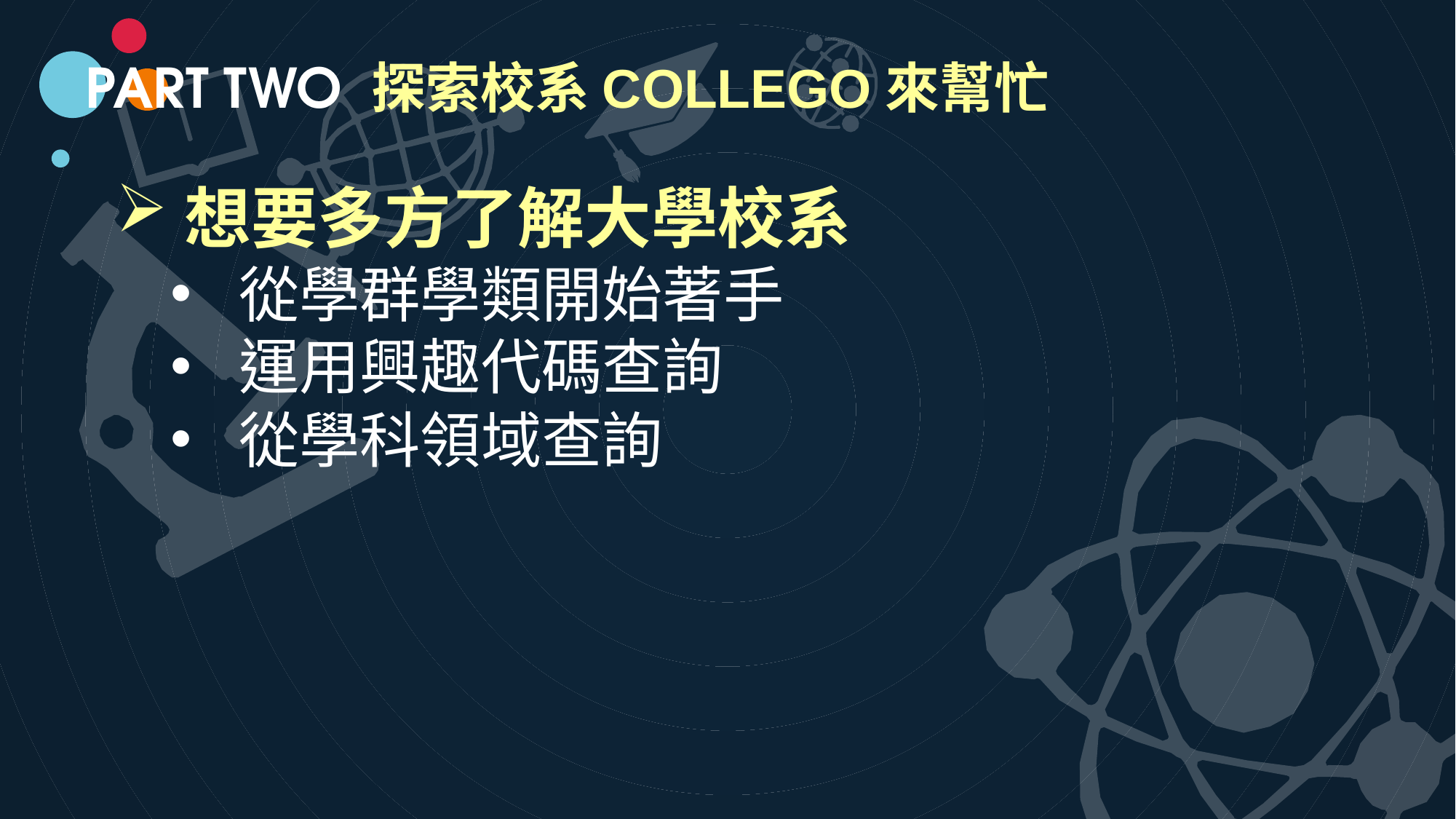

PART TWO 探索校系COLLEGO來幫忙

想要多方了解大學校系
從學群學類開始著手
運用興趣代碼查詢
從學科領域查詢